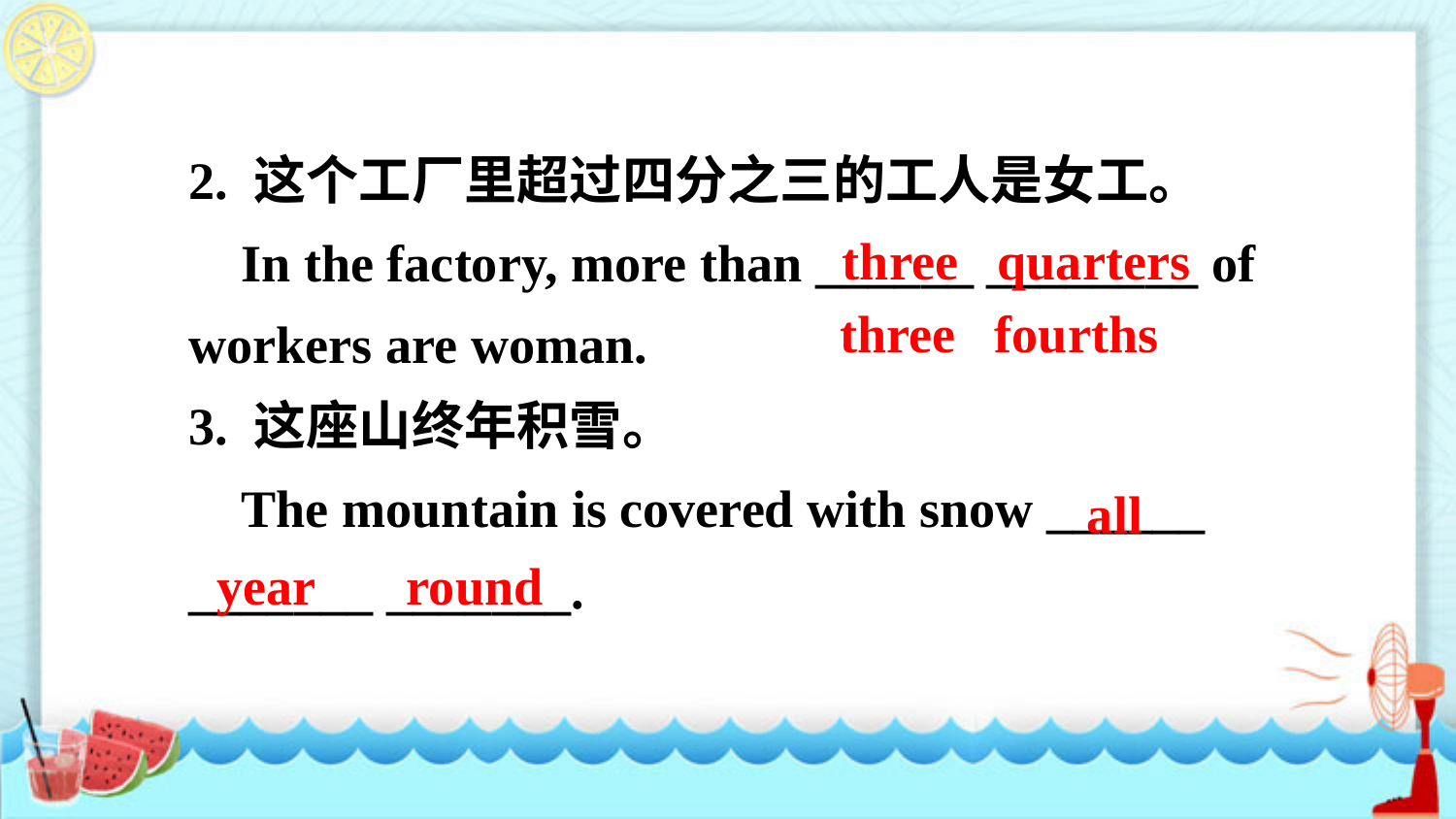

2. 这个工厂里超过四分之三的工人是女工。
    In the factory, more than ______ ________ of workers are woman.
3. 这座山终年积雪。
    The mountain is covered with snow ______ _______ _______.
three   quarters
three   fourths
all
year       round